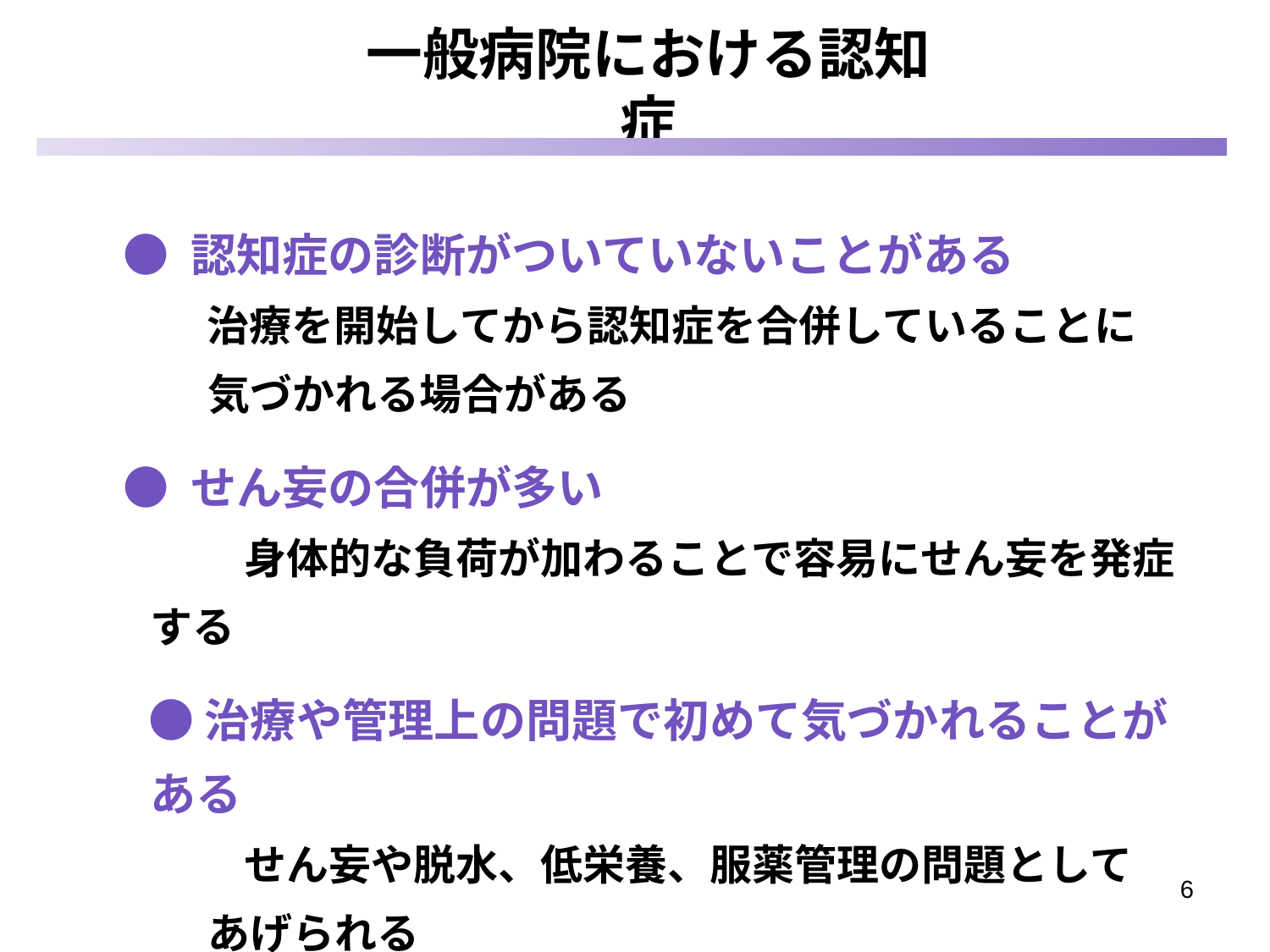

一般病院における認知症

  ● 認知症の診断がついていないことがある
      治療を開始してから認知症を合併していることに
          気づかれる場合がある
  ● せん妄の合併が多い
　  　    身体的な負荷が加わることで容易にせん妄を発症する
　● 治療や管理上の問題で初めて気づかれることがある
　　      せん妄や脱水、低栄養、服薬管理の問題として
          あげられる
6